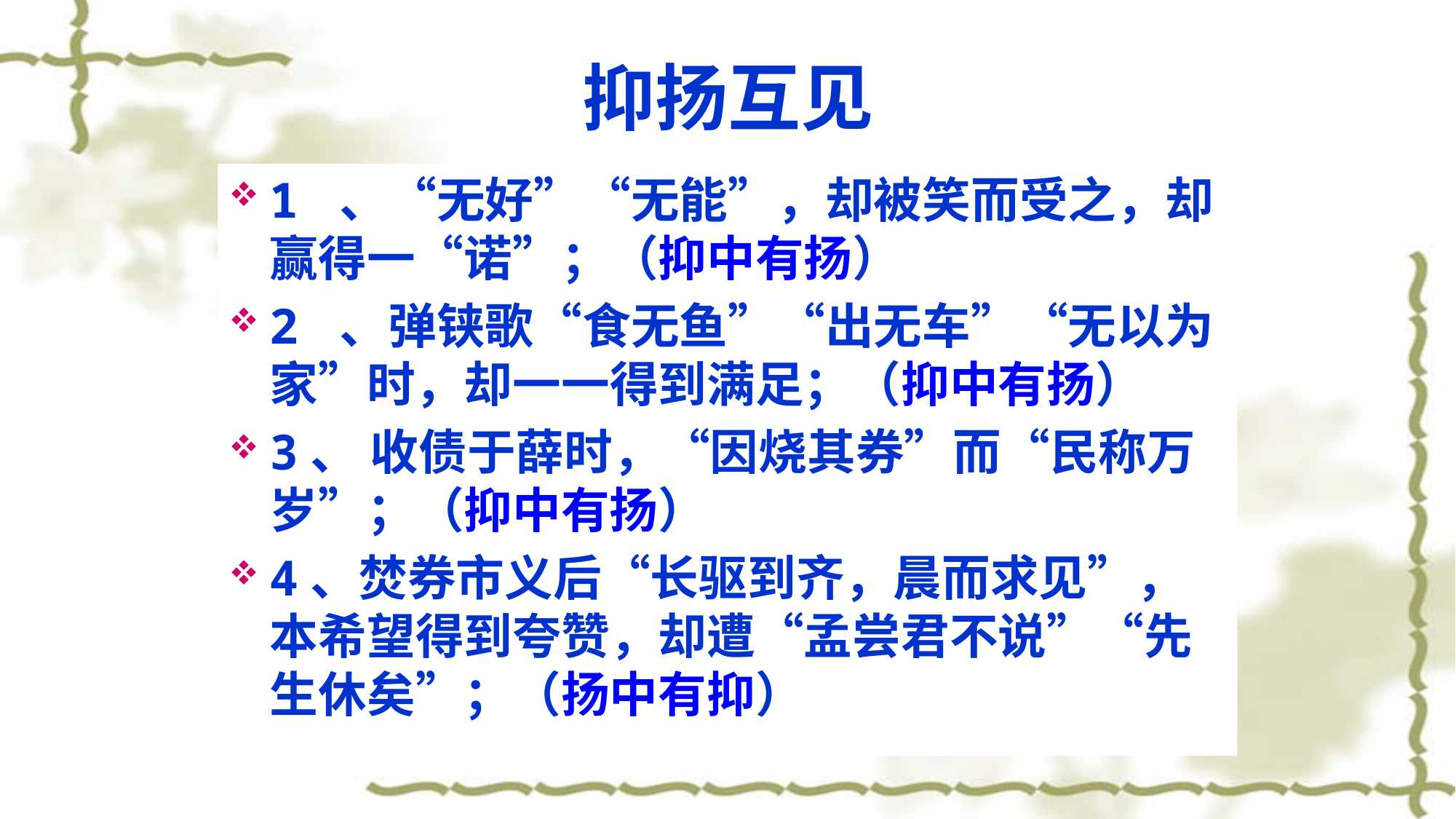

# 抑扬互见
1 、“无好”“无能”，却被笑而受之，却赢得一“诺”；（抑中有扬）
2 、弹铗歌“食无鱼”“出无车”“无以为家”时，却一一得到满足；（抑中有扬）
3、 收债于薛时，“因烧其券”而“民称万岁”；（抑中有扬）
4、焚券市义后“长驱到齐，晨而求见”，本希望得到夸赞，却遭“孟尝君不说”“先生休矣”；（扬中有抑）